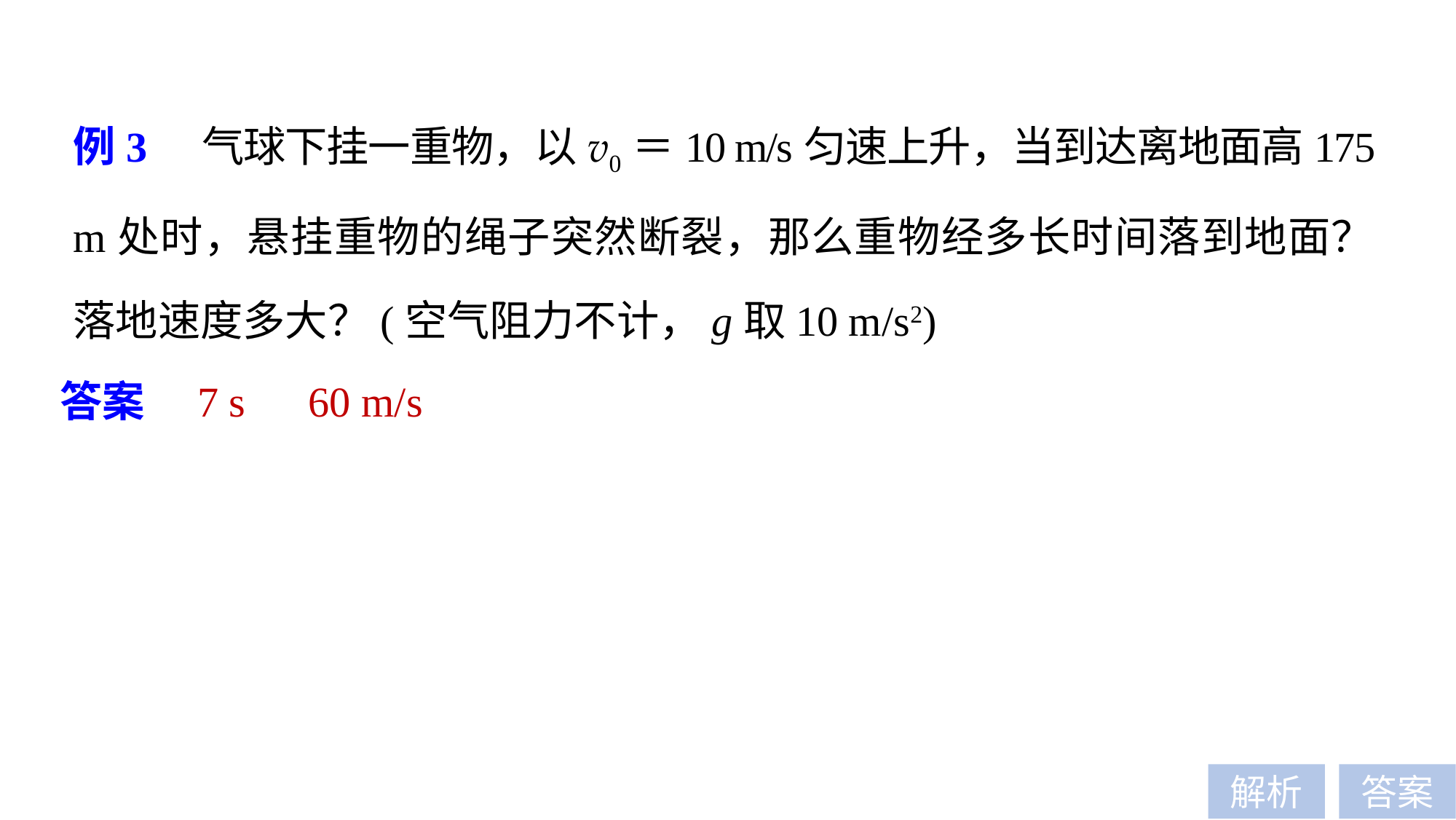

例3　气球下挂一重物，以v0＝10 m/s匀速上升，当到达离地面高175 m处时，悬挂重物的绳子突然断裂，那么重物经多长时间落到地面？落地速度多大？(空气阻力不计，g取10 m/s2)
答案　7 s　60 m/s
解析
答案